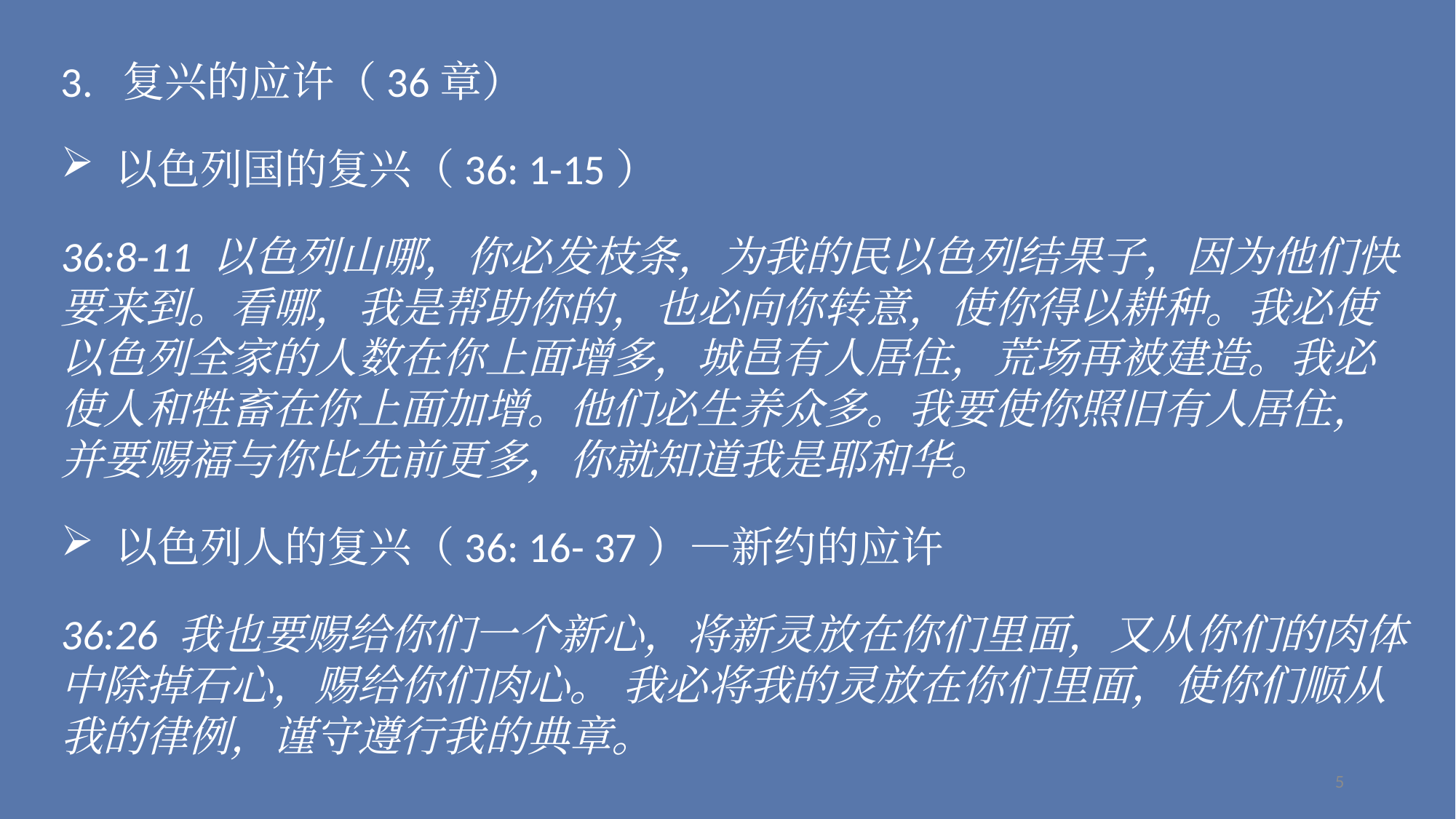

3.  复兴的应许（36章）
以色列国的复兴（36: 1-15）
36:8-11 以色列山哪，你必发枝条，为我的民以色列结果子，因为他们快要来到。看哪，我是帮助你的，也必向你转意，使你得以耕种。我必使以色列全家的人数在你上面增多，城邑有人居住，荒场再被建造。我必使人和牲畜在你上面加增。他们必生养众多。我要使你照旧有人居住，并要赐福与你比先前更多，你就知道我是耶和华。
以色列人的复兴（36: 16- 37）—新约的应许
36:26 我也要赐给你们一个新心，将新灵放在你们里面，又从你们的肉体中除掉石心，赐给你们肉心。 我必将我的灵放在你们里面，使你们顺从我的律例，谨守遵行我的典章。

5